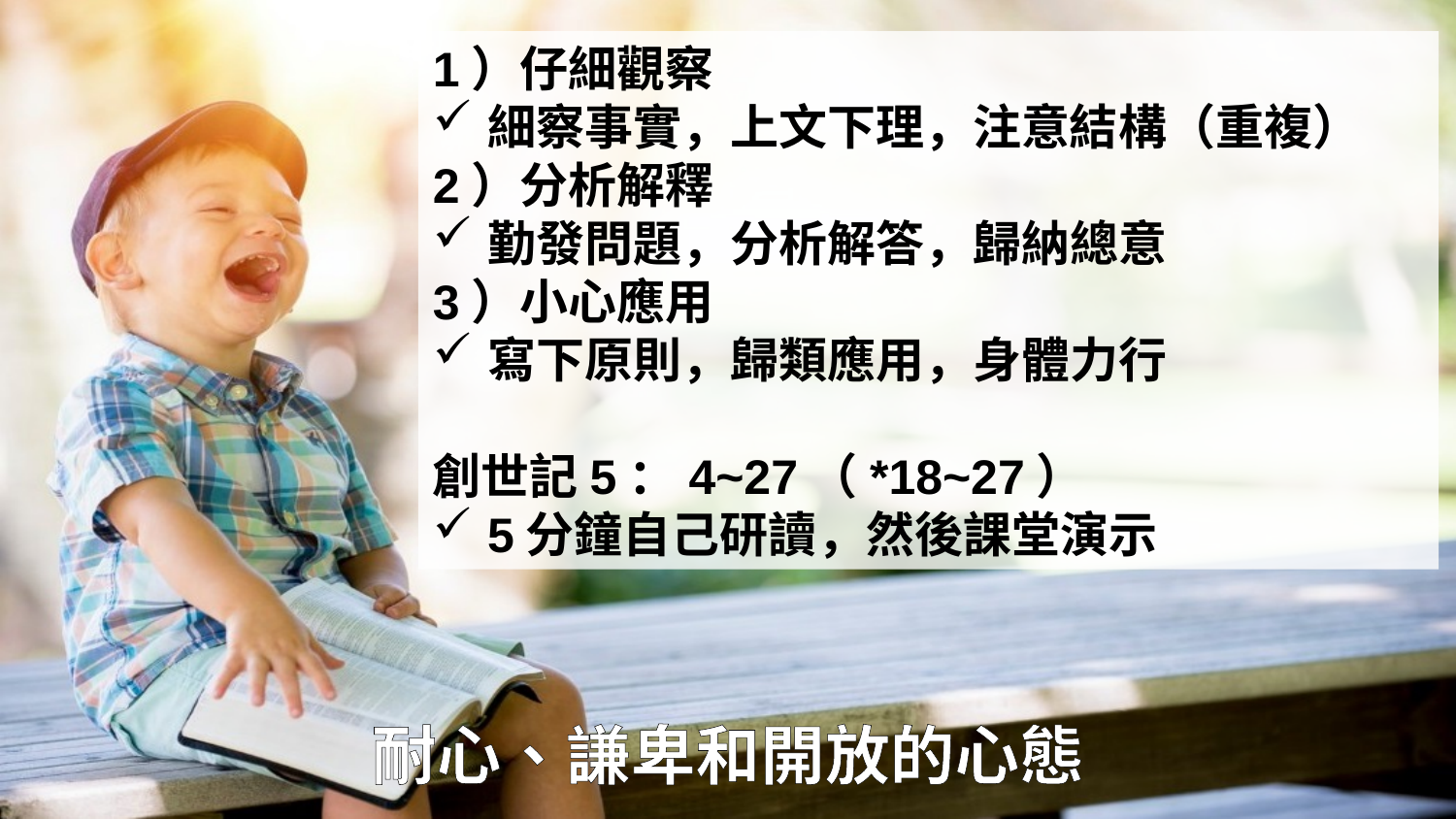

1）仔細觀察
細察事實，上文下理，注意結構（重複）
2）分析解釋
勤發問題，分析解答，歸納總意
3）小心應用
寫下原則，歸類應用，身體力行

創世記5：4~27（*18~27）
5分鐘自己研讀，然後課堂演示
# 耐心、謙卑和開放的心態